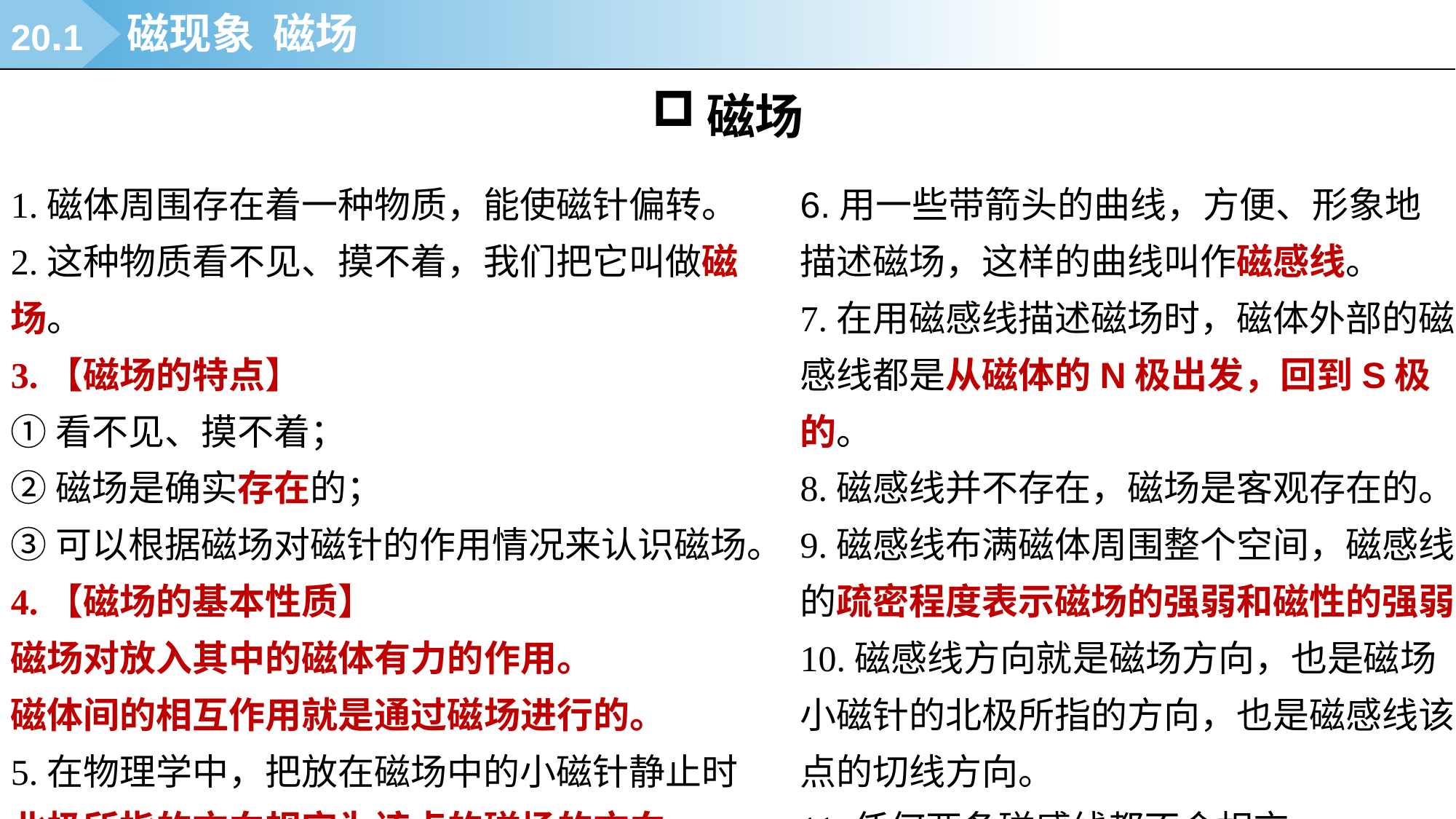

20.1
磁现象  磁场
磁场
1.磁体周围存在着一种物质，能使磁针偏转。
2.这种物质看不见、摸不着，我们把它叫做磁场。
3.【磁场的特点】
①看不见、摸不着；
②磁场是确实存在的；
③可以根据磁场对磁针的作用情况来认识磁场。
4.【磁场的基本性质】
磁场对放入其中的磁体有力的作用。
磁体间的相互作用就是通过磁场进行的。
5.在物理学中，把放在磁场中的小磁针静止时北极所指的方向规定为该点的磁场的方向。
6.用一些带箭头的曲线，方便、形象地描述磁场，这样的曲线叫作磁感线。
7.在用磁感线描述磁场时，磁体外部的磁感线都是从磁体的N极出发，回到S极的。
8.磁感线并不存在，磁场是客观存在的。
9.磁感线布满磁体周围整个空间，磁感线的疏密程度表示磁场的强弱和磁性的强弱。
10.磁感线方向就是磁场方向，也是磁场小磁针的北极所指的方向，也是磁感线该点的切线方向。
11.任何两条磁感线都不会相交。